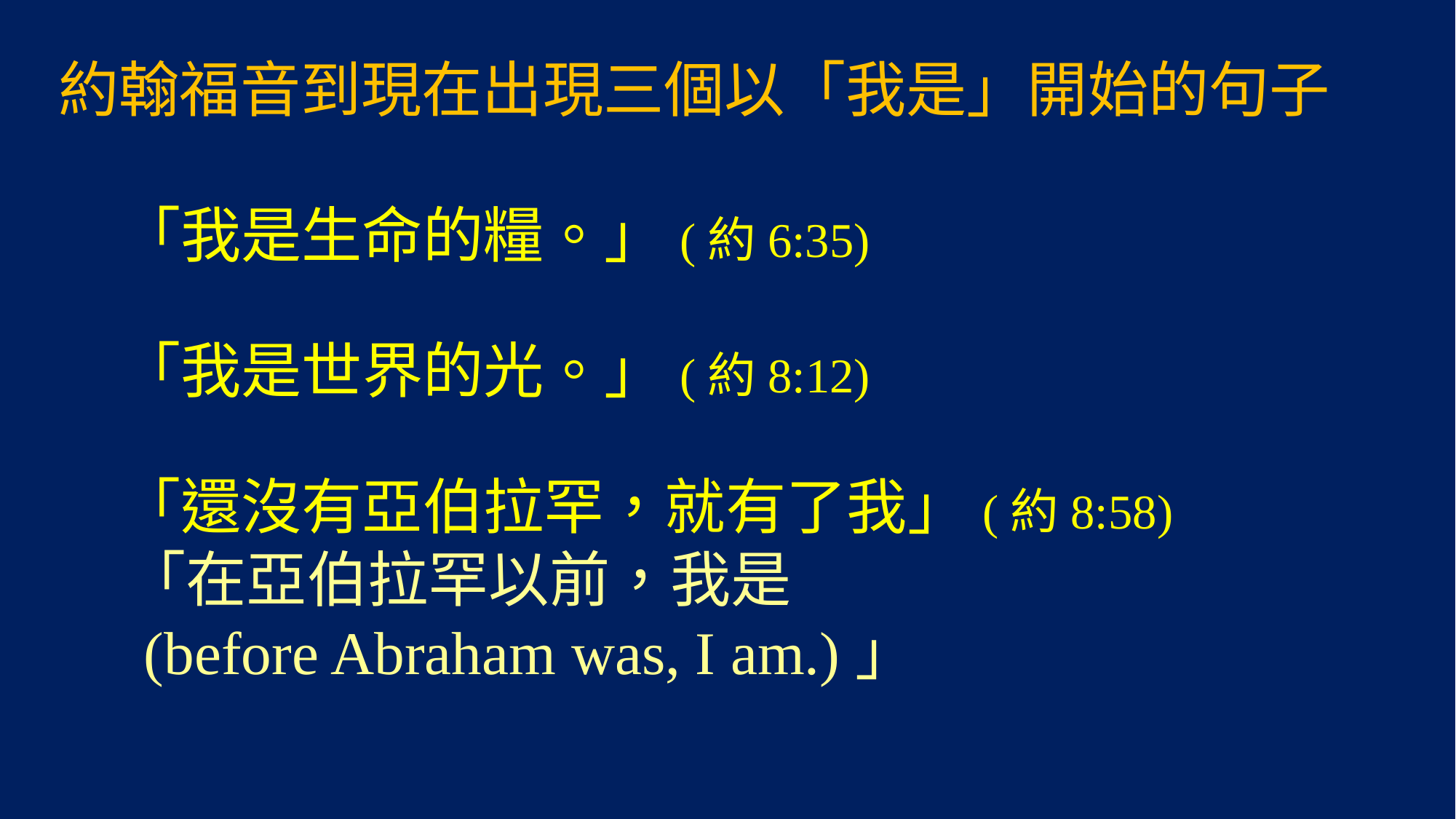

# 約翰福音到現在出現三個以「我是」開始的句子
「我是生命的糧。」(約6:35)

「我是世界的光。」(約8:12)

「還沒有亞伯拉罕，就有了我」(約8:58)
  「在亞伯拉罕以前，我是
    (before Abraham was, I am.)」